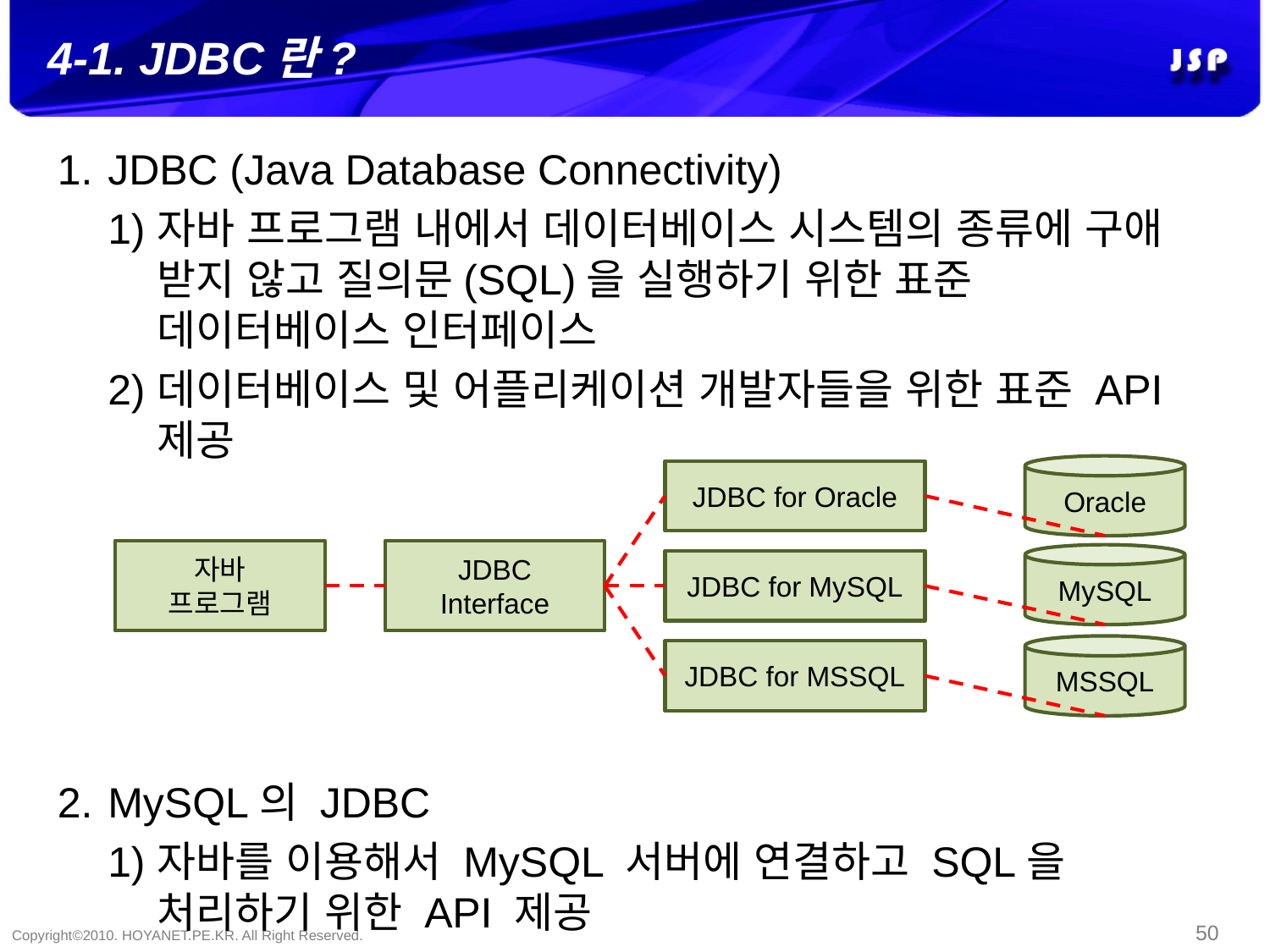

# 4-1. JDBC란?
JDBC (Java Database Connectivity)
자바 프로그램 내에서 데이터베이스 시스템의 종류에 구애 받지 않고 질의문(SQL)을 실행하기 위한 표준 데이터베이스 인터페이스
데이터베이스 및 어플리케이션 개발자들을 위한 표준 API 제공

MySQL의 JDBC
자바를 이용해서 MySQL 서버에 연결하고 SQL을 처리하기 위한 API 제공
Oracle
JDBC for Oracle
자바
프로그램
JDBC
Interface
MySQL
JDBC for MySQL
MSSQL
JDBC for MSSQL